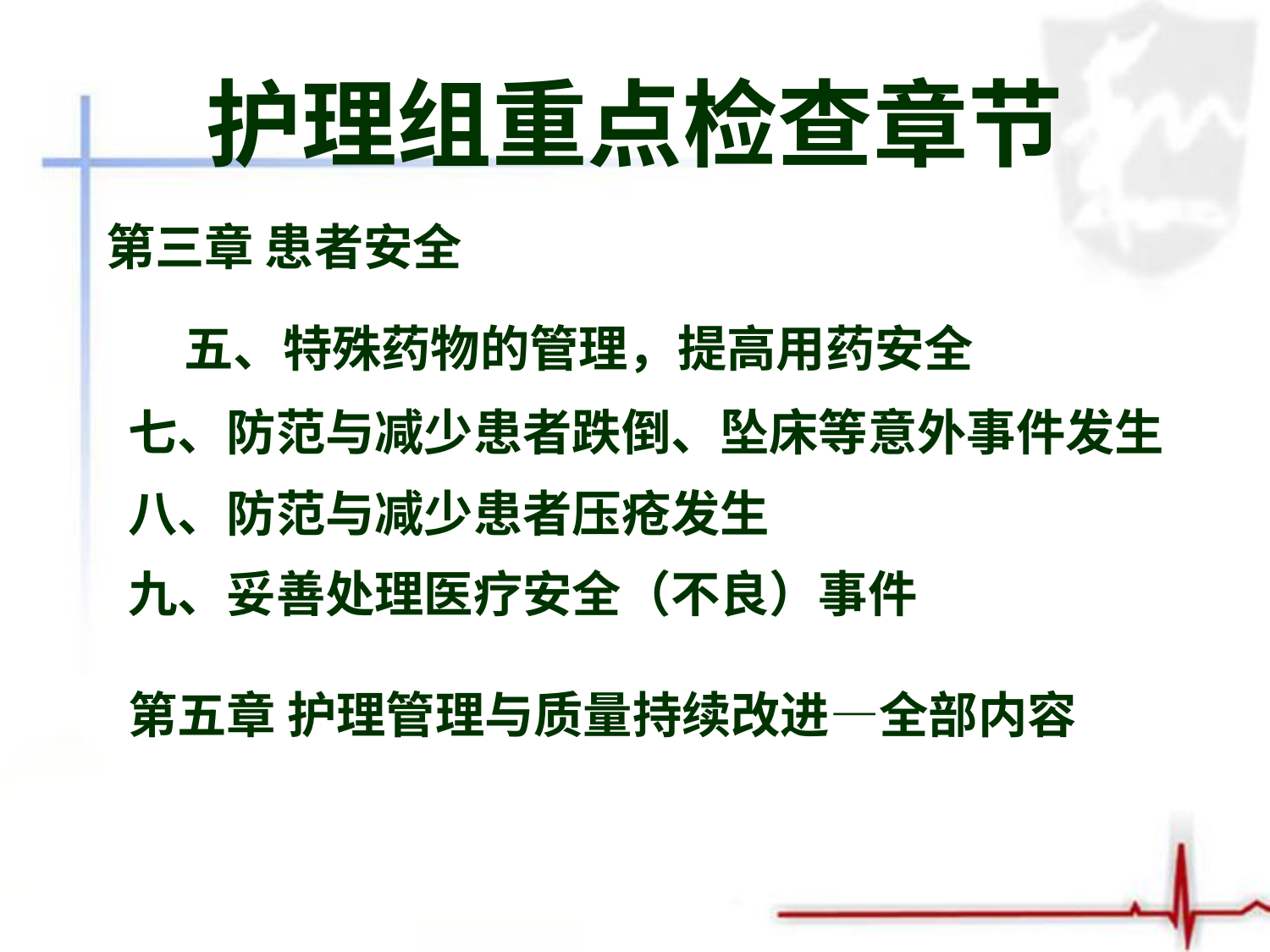

# 护理组重点检查章节
 第三章 患者安全
      五、特殊药物的管理，提高用药安全
   七、防范与减少患者跌倒、坠床等意外事件发生
   八、防范与减少患者压疮发生
   九、妥善处理医疗安全（不良）事件

   第五章 护理管理与质量持续改进—全部内容